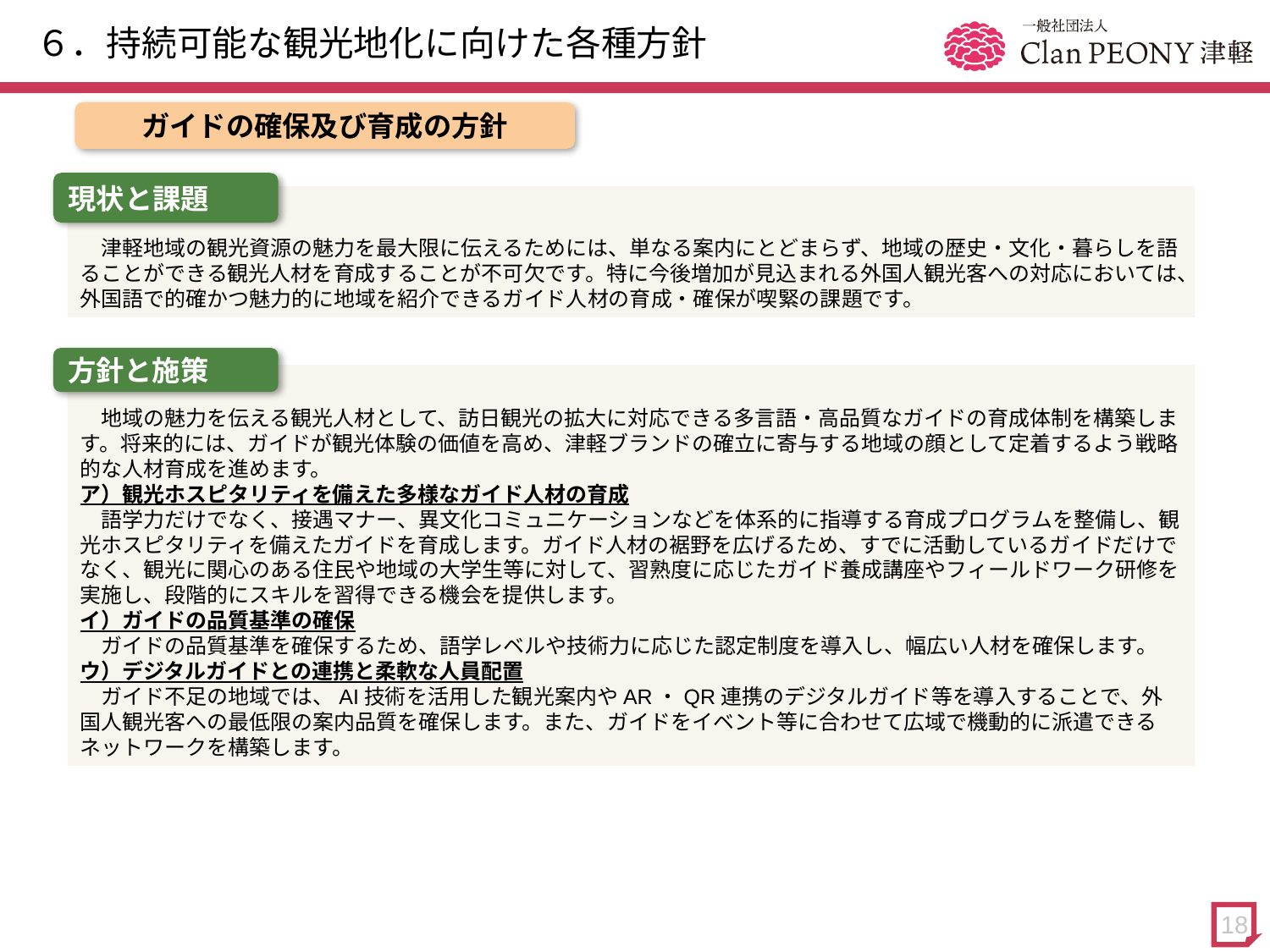

# ６．持続可能な観光地化に向けた各種方針
ガイドの確保及び育成の方針

現状と課題
　津軽地域の観光資源の魅力を最大限に伝えるためには、単なる案内にとどまらず、地域の歴史・文化・暮らしを語ることができる観光人材を育成することが不可欠です。特に今後増加が見込まれる外国人観光客への対応においては、外国語で的確かつ魅力的に地域を紹介できるガイド人材の育成・確保が喫緊の課題です。
方針と施策
　地域の魅力を伝える観光人材として、訪日観光の拡大に対応できる多言語・高品質なガイドの育成体制を構築します。将来的には、ガイドが観光体験の価値を高め、津軽ブランドの確立に寄与する地域の顔として定着するよう戦略的な人材育成を進めます。
ア）観光ホスピタリティを備えた多様なガイド人材の育成
　語学力だけでなく、接遇マナー、異文化コミュニケーションなどを体系的に指導する育成プログラムを整備し、観光ホスピタリティを備えたガイドを育成します。ガイド人材の裾野を広げるため、すでに活動しているガイドだけでなく、観光に関心のある住民や地域の大学生等に対して、習熟度に応じたガイド養成講座やフィールドワーク研修を実施し、段階的にスキルを習得できる機会を提供します。
イ）ガイドの品質基準の確保
　ガイドの品質基準を確保するため、語学レベルや技術力に応じた認定制度を導入し、幅広い人材を確保します。
ウ）デジタルガイドとの連携と柔軟な人員配置
　ガイド不足の地域では、AI技術を活用した観光案内やAR・QR連携のデジタルガイド等を導入することで、外国人観光客への最低限の案内品質を確保します。また、ガイドをイベント等に合わせて広域で機動的に派遣できるネットワークを構築します。
18